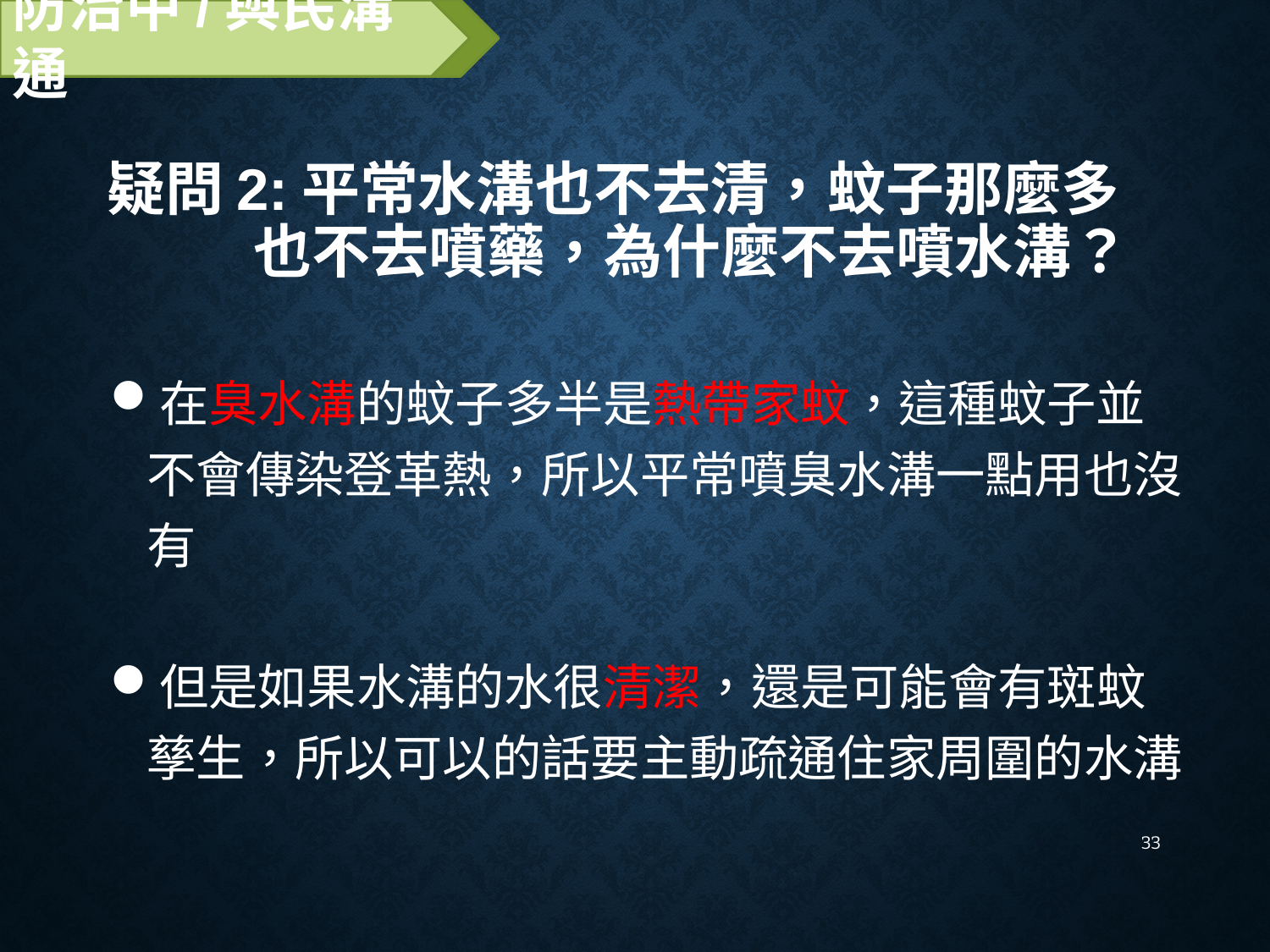

防治中/與民溝通
# 疑問2:平常水溝也不去清，蚊子那麼多 也不去噴藥，為什麼不去噴水溝？
在臭水溝的蚊子多半是熱帶家蚊，這種蚊子並不會傳染登革熱，所以平常噴臭水溝一點用也沒有

但是如果水溝的水很清潔，還是可能會有斑蚊孳生，所以可以的話要主動疏通住家周圍的水溝

33